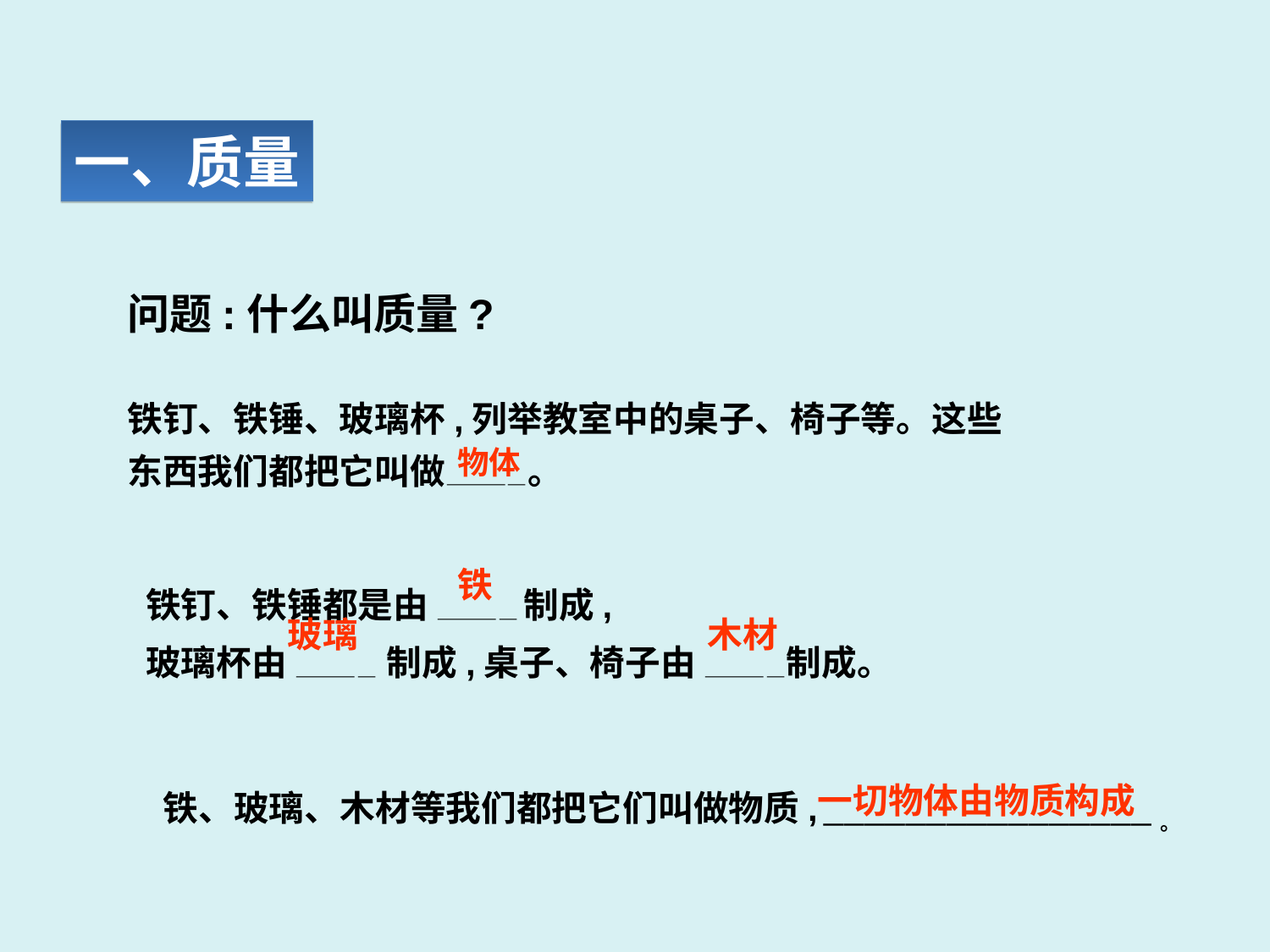

一、质量

问题:什么叫质量?

铁钉、铁锤、玻璃杯,列举教室中的桌子、椅子等。这些东西我们都把它叫做————。
物体
铁
  铁钉、铁锤都是由 ———— 制成,
  玻璃杯由 ————  制成,桌子、椅子由 ————制成。
玻璃
木材
一切物体由物质构成
铁、玻璃、木材等我们都把它们叫做物质, ————————————————。